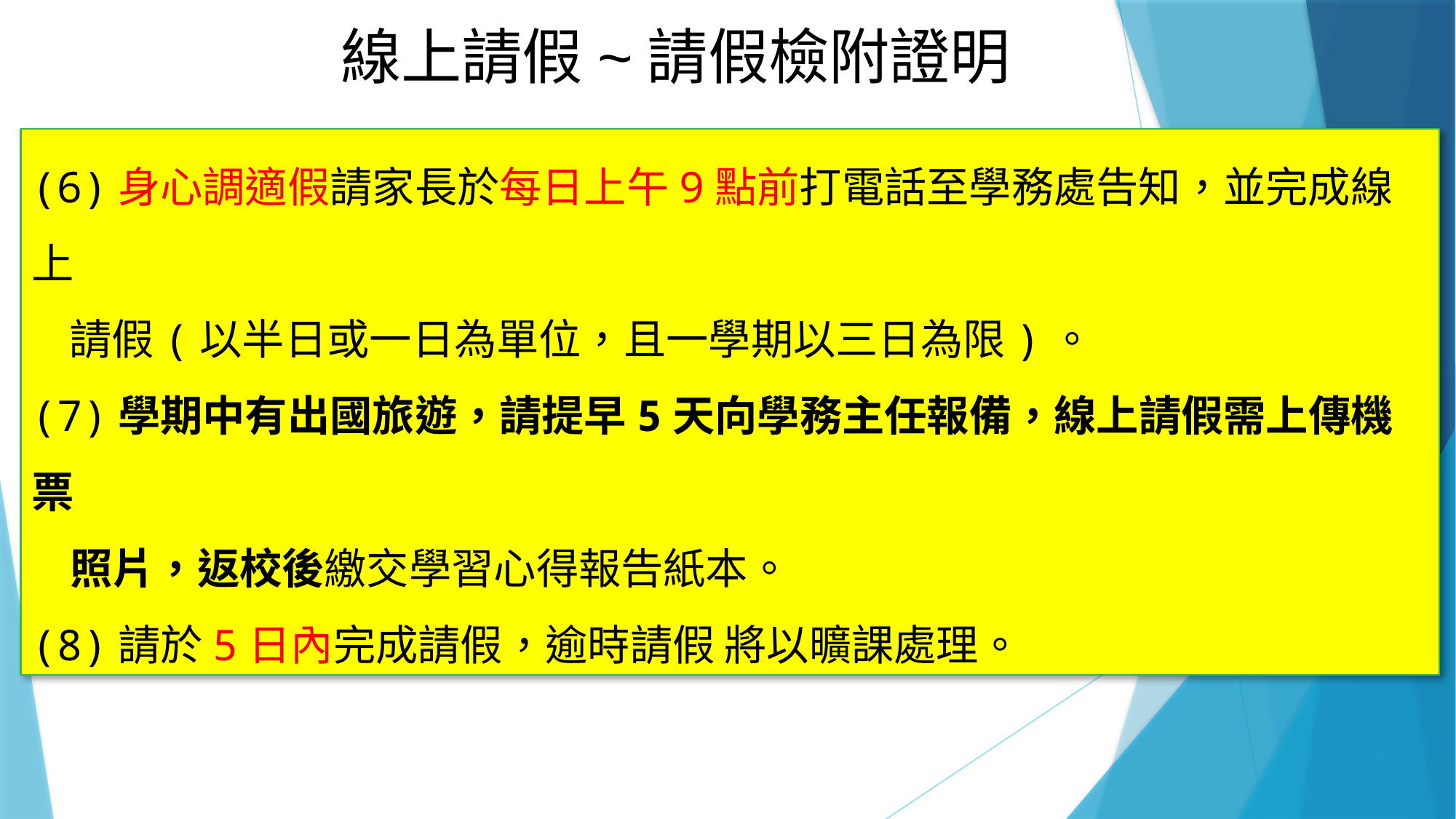

線上請假~請假檢附證明
(6)身心調適假請家長於每日上午9點前打電話至學務處告知，並完成線上
    請假(以半日或一日為單位，且一學期以三日為限)。
(7)學期中有出國旅遊，請提早5天向學務主任報備，線上請假需上傳機票
    照片，返校後繳交學習心得報告紙本。
(8)請於5日內完成請假，逾時請假 將以曠課處理。